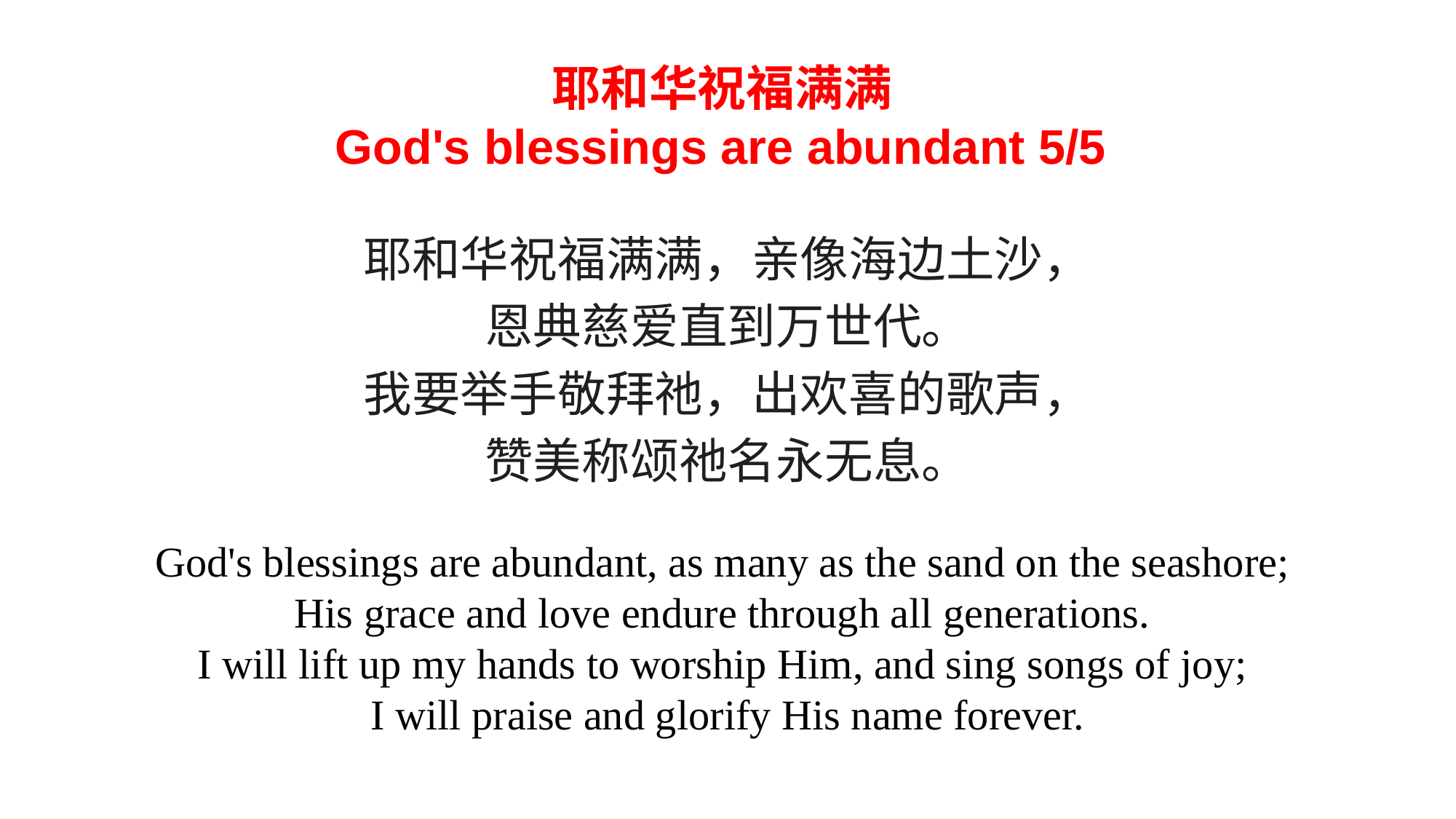

# 耶和华祝福满满 God's blessings are abundant 5/5
耶和华祝福满满，亲像海边土沙，
恩典慈爱直到万世代。
我要举手敬拜祂，出欢喜的歌声，
赞美称颂祂名永无息。

God's blessings are abundant, as many as the sand on the seashore;
His grace and love endure through all generations.
I will lift up my hands to worship Him, and sing songs of joy;
I will praise and glorify His name forever.